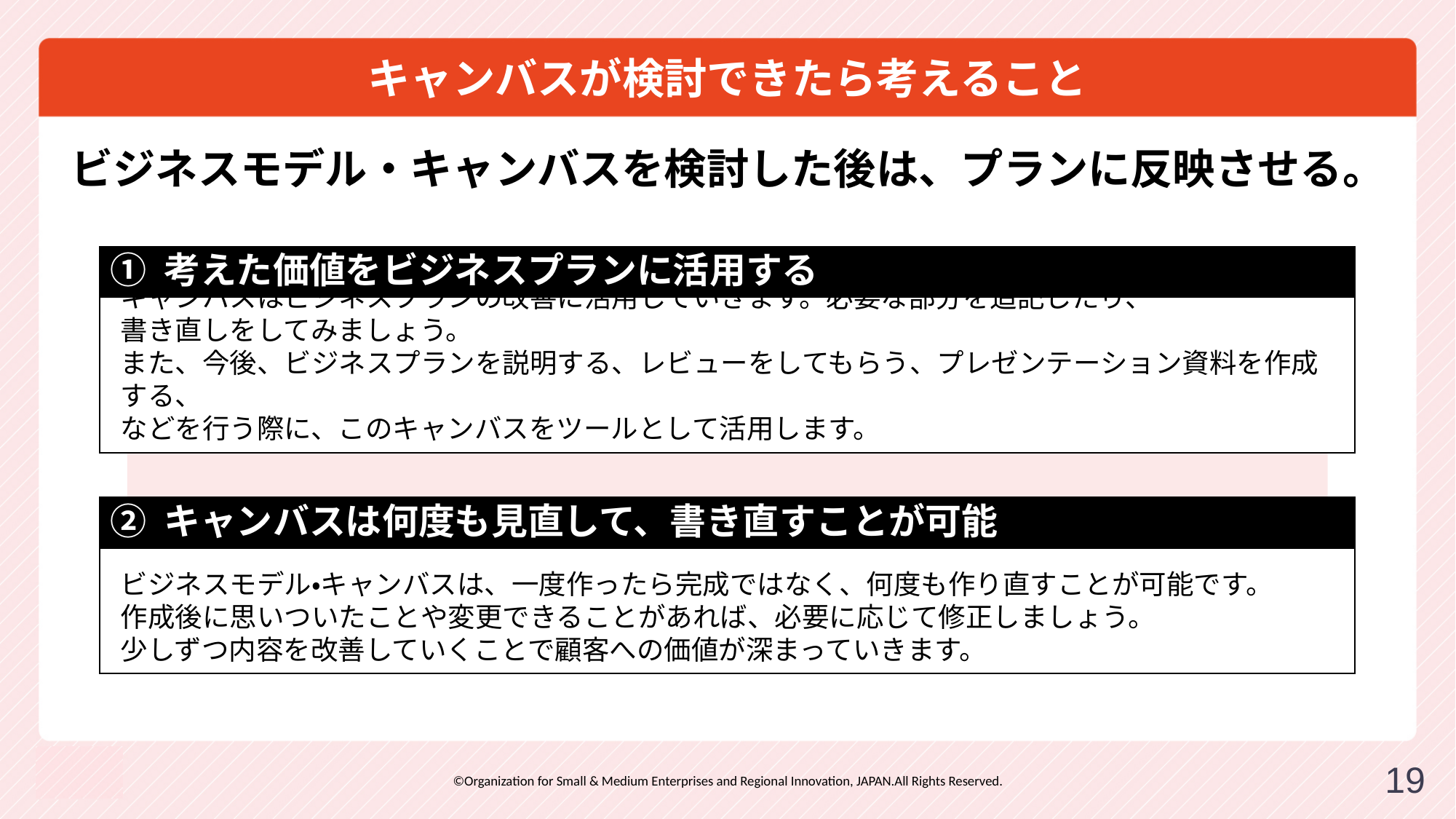

# キャンバスが検討できたら考えること
ビジネスモデル・キャンバスを検討した後は、プランに反映させる。
キャンバスはビジネスプランの改善に活用していきます。必要な部分を追記したり、
書き直しをしてみましょう。
また、今後、ビジネスプランを説明する、レビューをしてもらう、プレゼンテーション資料を作成する、
などを行う際に、このキャンバスをツールとして活用します。
① 考えた価値をビジネスプランに活用する
ビジネスモデル・キャンバスは、一度作ったら完成ではなく、何度も作り直すことが可能です。
作成後に思いついたことや変更できることがあれば、必要に応じて修正しましょう。
少しずつ内容を改善していくことで顧客への価値が深まっていきます。
② キャンバスは何度も見直して、書き直すことが可能